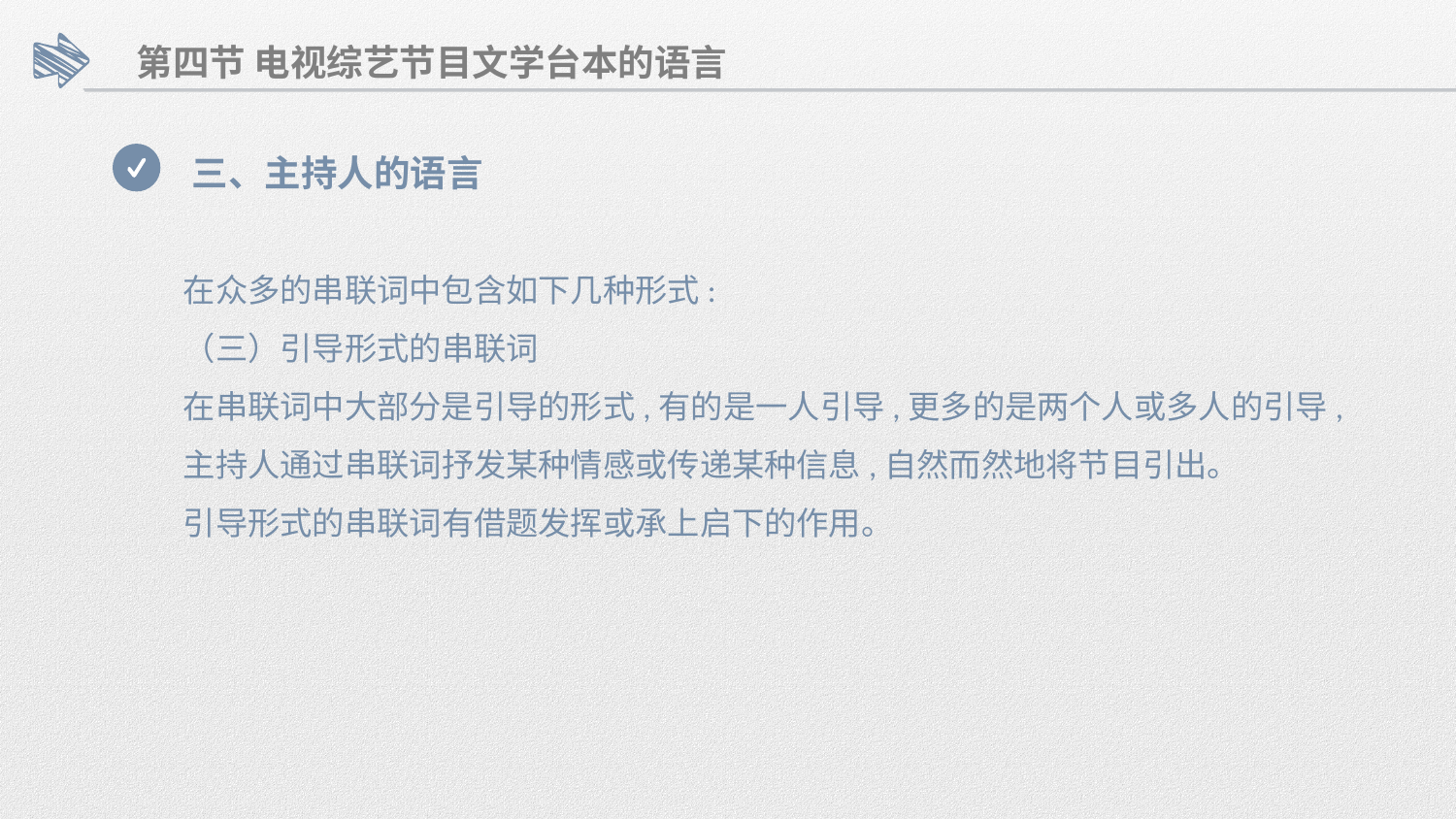

第四节 电视综艺节目文学台本的语言
三、主持人的语言

在众多的串联词中包含如下几种形式:
（三）引导形式的串联词
在串联词中大部分是引导的形式,有的是一人引导,更多的是两个人或多人的引导,
主持人通过串联词抒发某种情感或传递某种信息,自然而然地将节目引出。
引导形式的串联词有借题发挥或承上启下的作用。